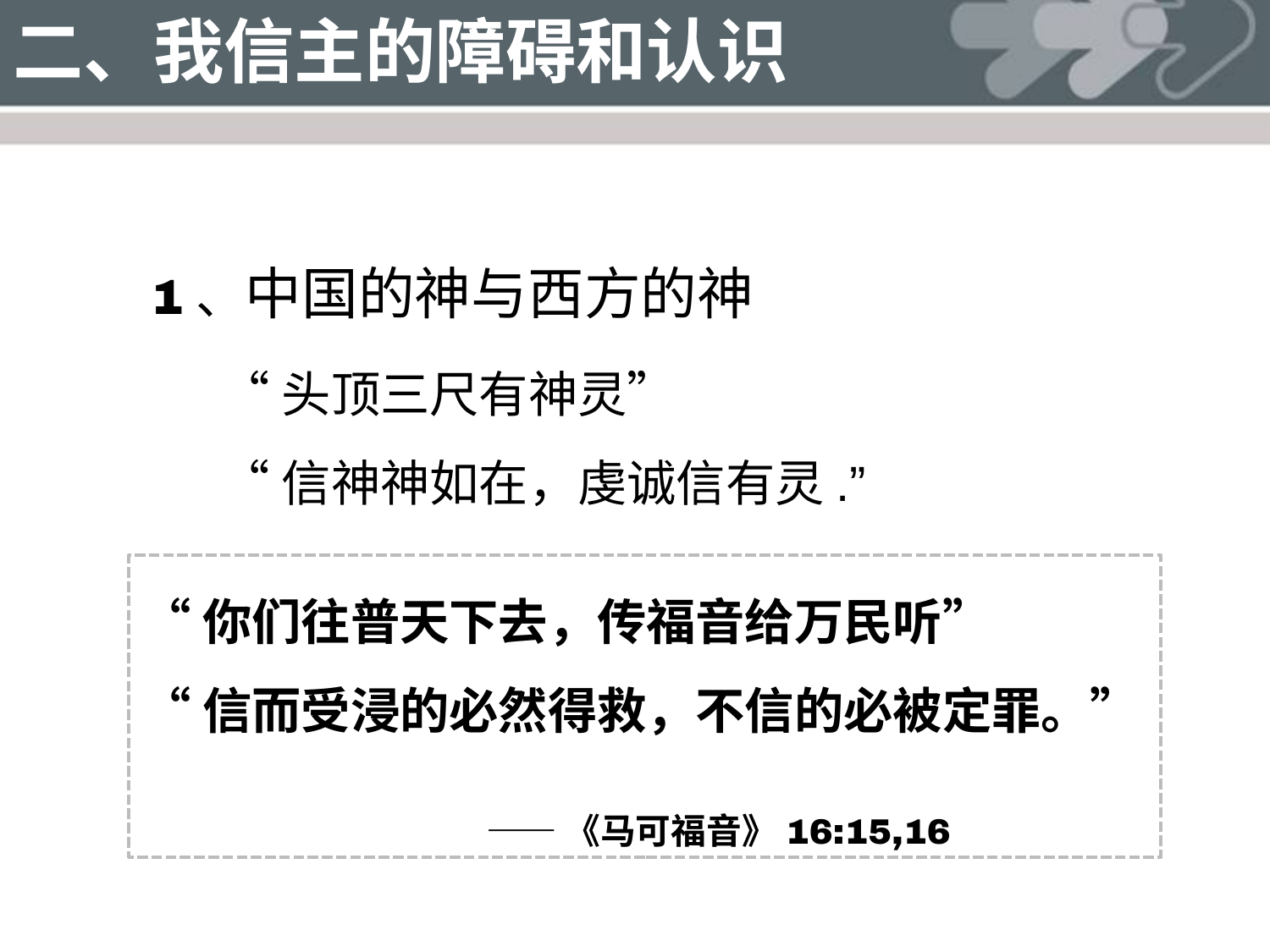

# 二、我信主的障碍和认识
1、中国的神与西方的神
“头顶三尺有神灵”
“信神神如在，虔诚信有灵.”
“你们往普天下去，传福音给万民听”
“信而受浸的必然得救，不信的必被定罪。”

                                            ——《马可福音》16:15,16